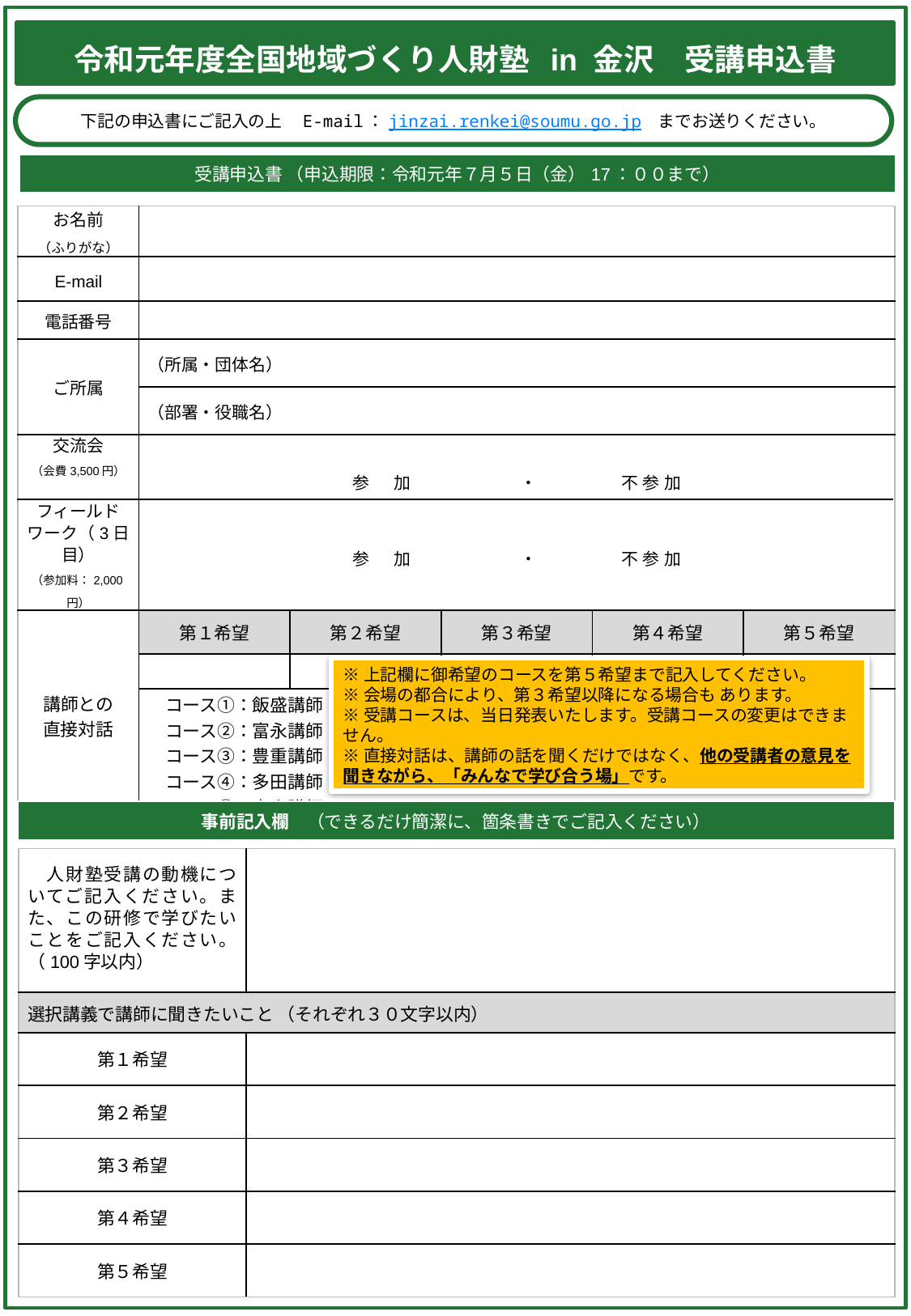

令和元年度全国地域づくり人財塾  in 金沢　受講申込書
下記の申込書にご記入の上　E-mail：jinzai.renkei@soumu.go.jp　までお送りください。

| 受講申込書 （申込期限：令和元年７月５日（金）17：００まで） |
| --- |
| お名前 （ふりがな） |  |  |  |  |  |
| --- | --- | --- | --- | --- | --- |
| E-mail |  |  |  |  |  |
| 電話番号 |  |  |  |  |  |
| ご所属 | （所属・団体名） |  |  |  |  |
|  | （部署・役職名） |  |  |  |  |
| 交流会 （会費3,500円） フィールドワーク（3日目） （参加料：2,000円） | 参加　　　　　・　　　　　不参加 参加　　　　　・　　　　　不参加 |  |  |  |  |
| 講師との 直接対話 | 第１希望 | 第２希望 | 第３希望 | 第４希望 | 第５希望 |
|  |  |  |  |  |  |
|  | コース①：飯盛講師 　コース②：富永講師 　コース③：豊重講師 　コース④：多田講師 　コース⑤：森山講師 |  |  |  |  |
※上記欄に御希望のコースを第５希望まで記入してください。
※会場の都合により、第３希望以降になる場合も あります。
※受講コースは、当日発表いたします。受講コースの変更はできません。
※直接対話は、講師の話を聞くだけではなく、他の受講者の意見を聞きながら、「みんなで学び合う場」です。
| 事前記入欄　（できるだけ簡潔に、箇条書きでご記入ください） |
| --- |
| 人財塾受講の動機についてご記入ください。また、この研修で学びたいことをご記入ください。（100字以内） |  |
| --- | --- |
| 選択講義で講師に聞きたいこと （それぞれ３０文字以内） |  |
| 第１希望 |  |
| 第２希望 |  |
| 第３希望 |  |
| 第４希望 |  |
| 第５希望 |  |